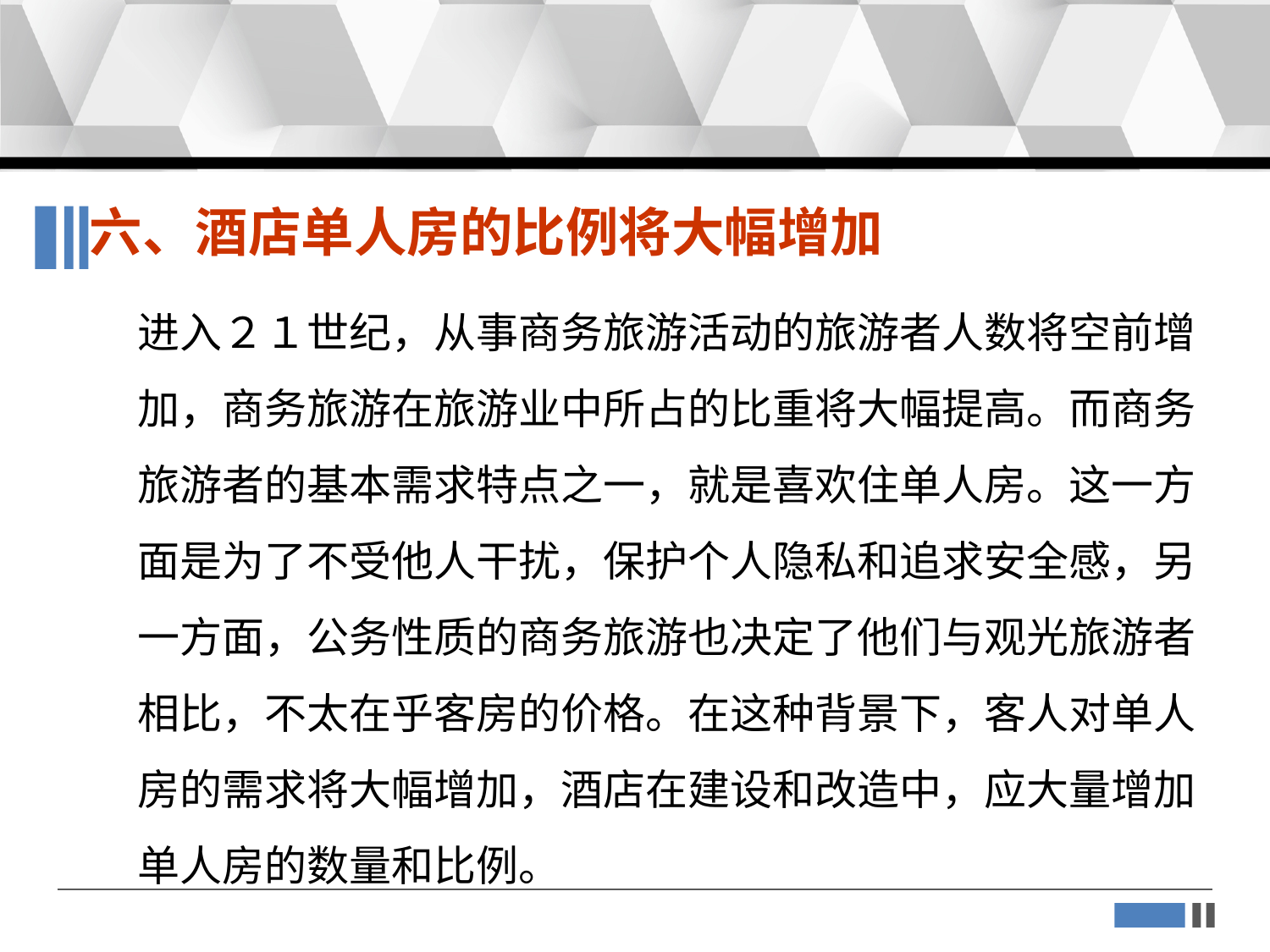

六、酒店单人房的比例将大幅增加

进入２１世纪，从事商务旅游活动的旅游者人数将空前增加，商务旅游在旅游业中所占的比重将大幅提高。而商务旅游者的基本需求特点之一，就是喜欢住单人房。这一方面是为了不受他人干扰，保护个人隐私和追求安全感，另一方面，公务性质的商务旅游也决定了他们与观光旅游者相比，不太在乎客房的价格。在这种背景下，客人对单人房的需求将大幅增加，酒店在建设和改造中，应大量增加单人房的数量和比例。